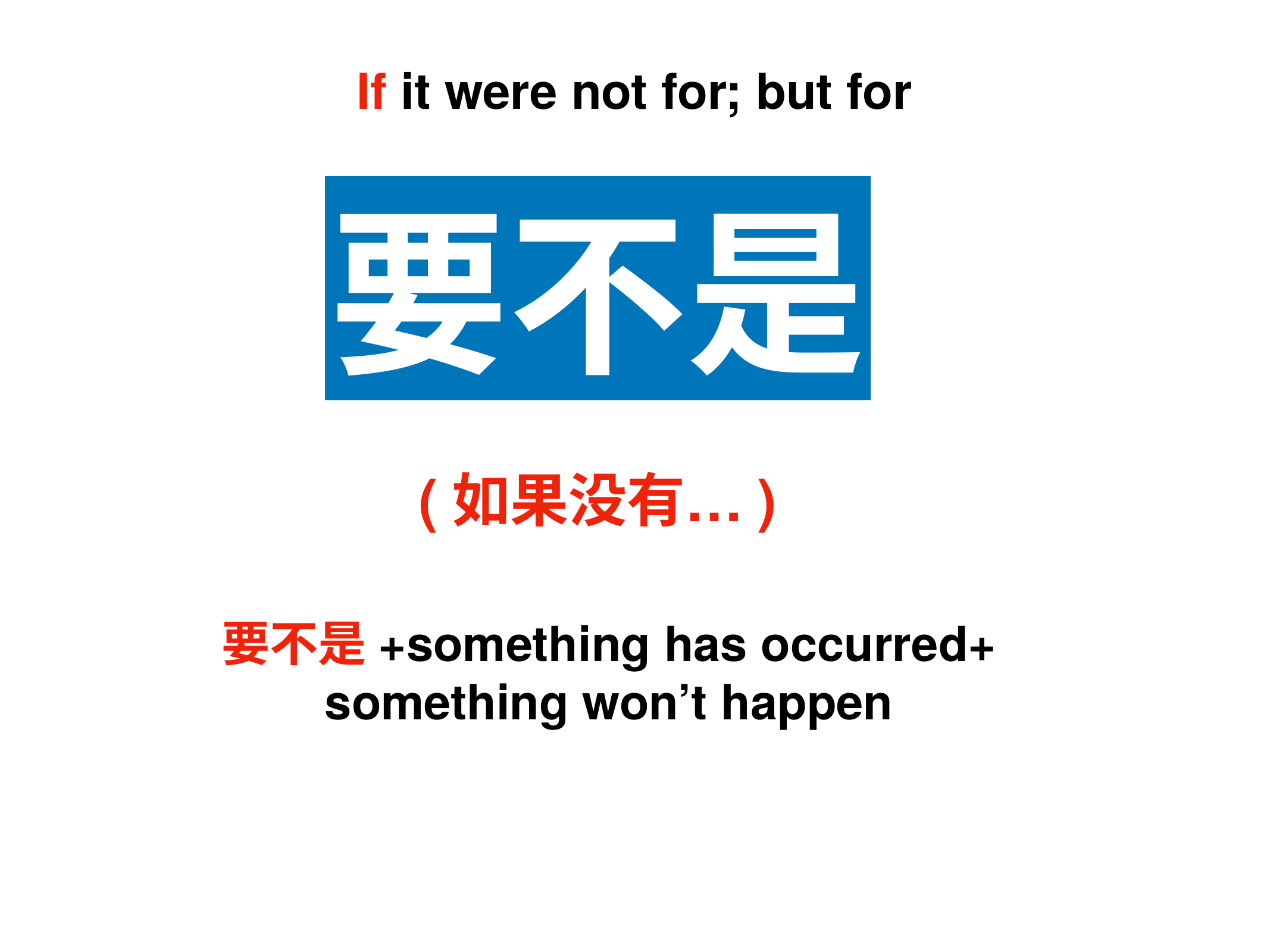

If it were not for; but for
要不是
(如果没有…)
要不是+something has occurred+ something won’t happen